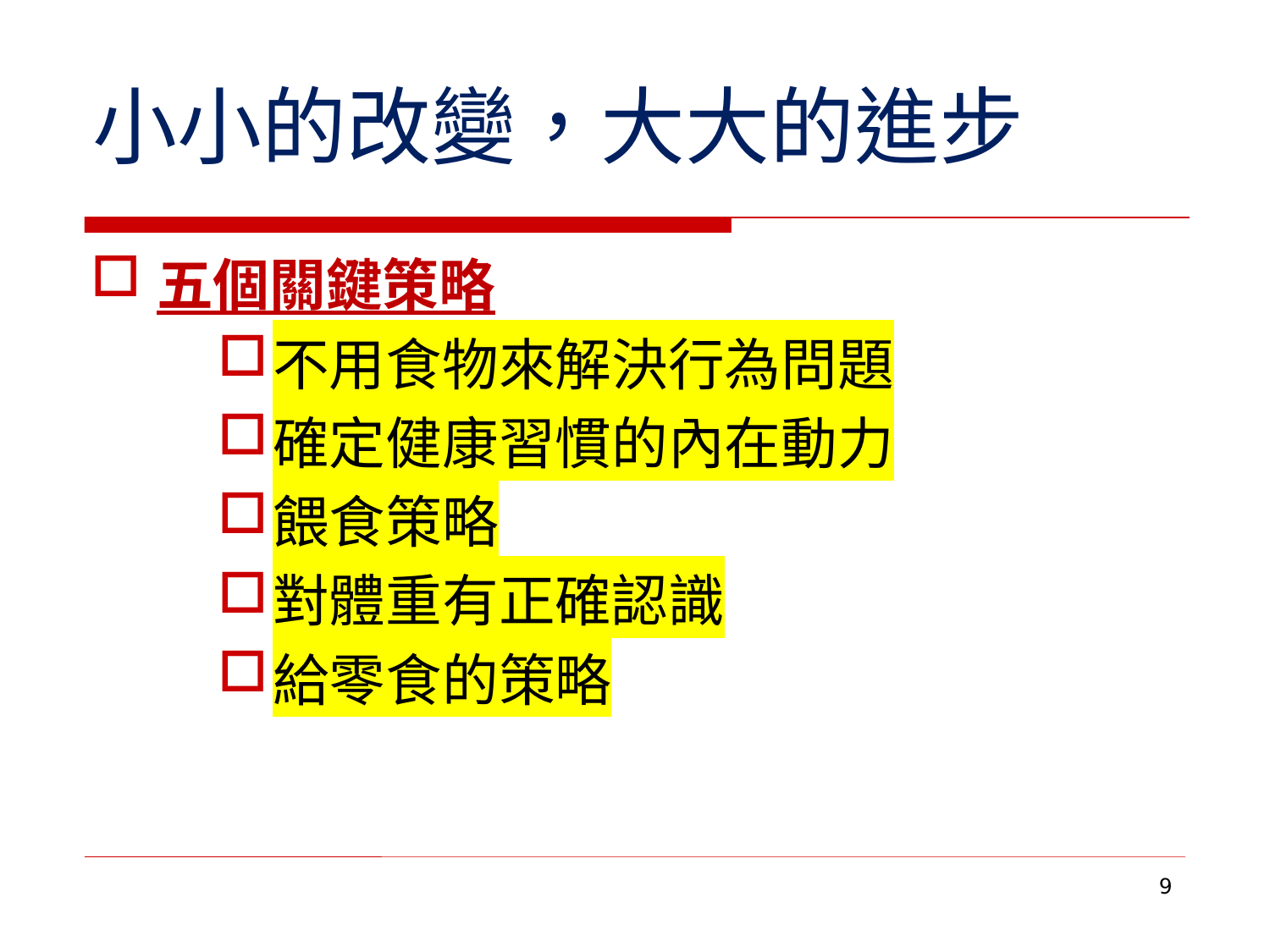

# 小小的改變，大大的進步
五個關鍵策略
不用食物來解決行為問題
確定健康習慣的內在動力
餵食策略
對體重有正確認識
給零食的策略
9